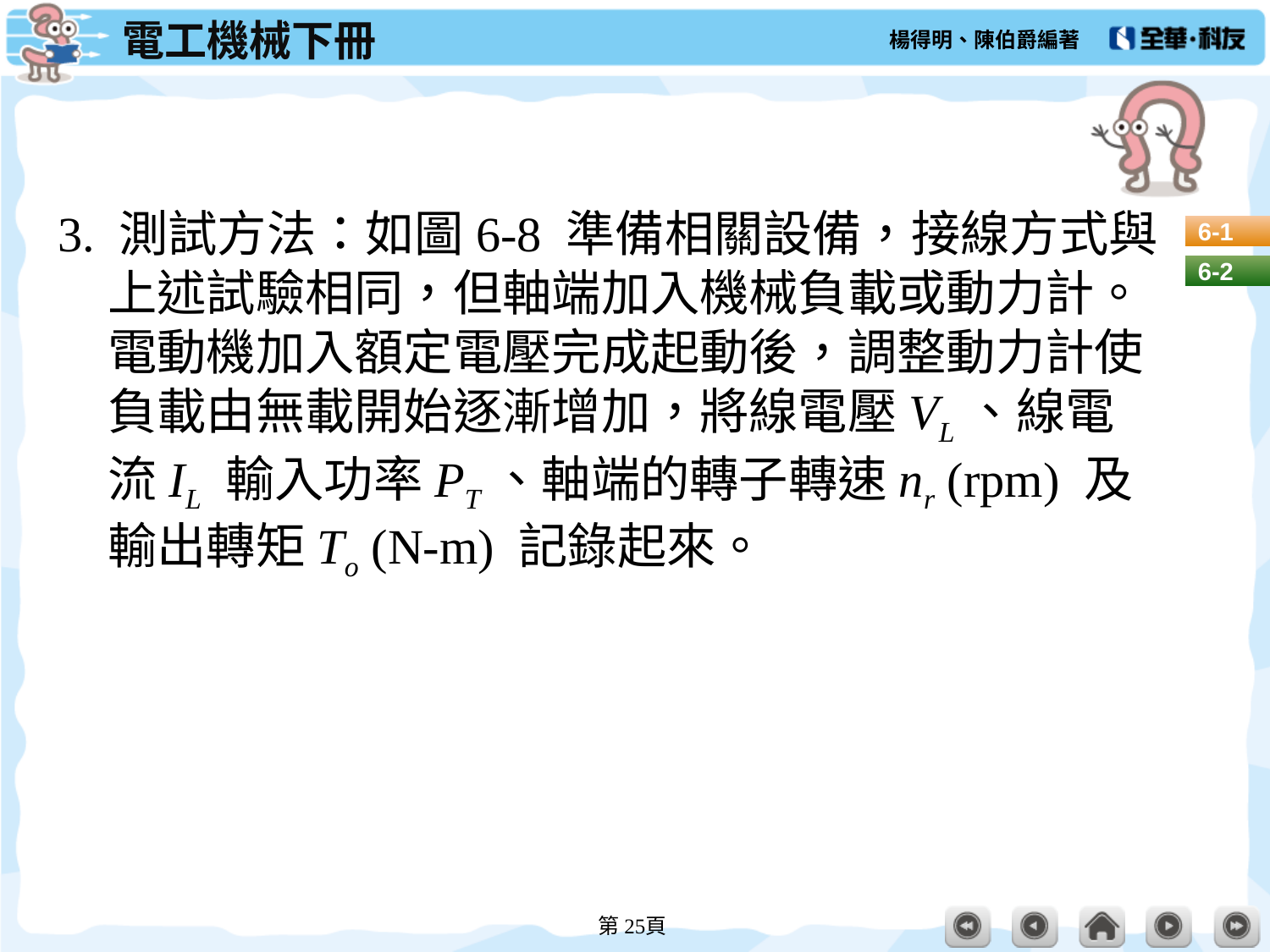

#
3. 測試方法：如圖6-8 準備相關設備，接線方式與上述試驗相同，但軸端加入機械負載或動力計。電動機加入額定電壓完成起動後，調整動力計使負載由無載開始逐漸增加，將線電壓VL、線電流IL 輸入功率PT、軸端的轉子轉速nr (rpm) 及輸出轉矩To (N-m) 記錄起來。